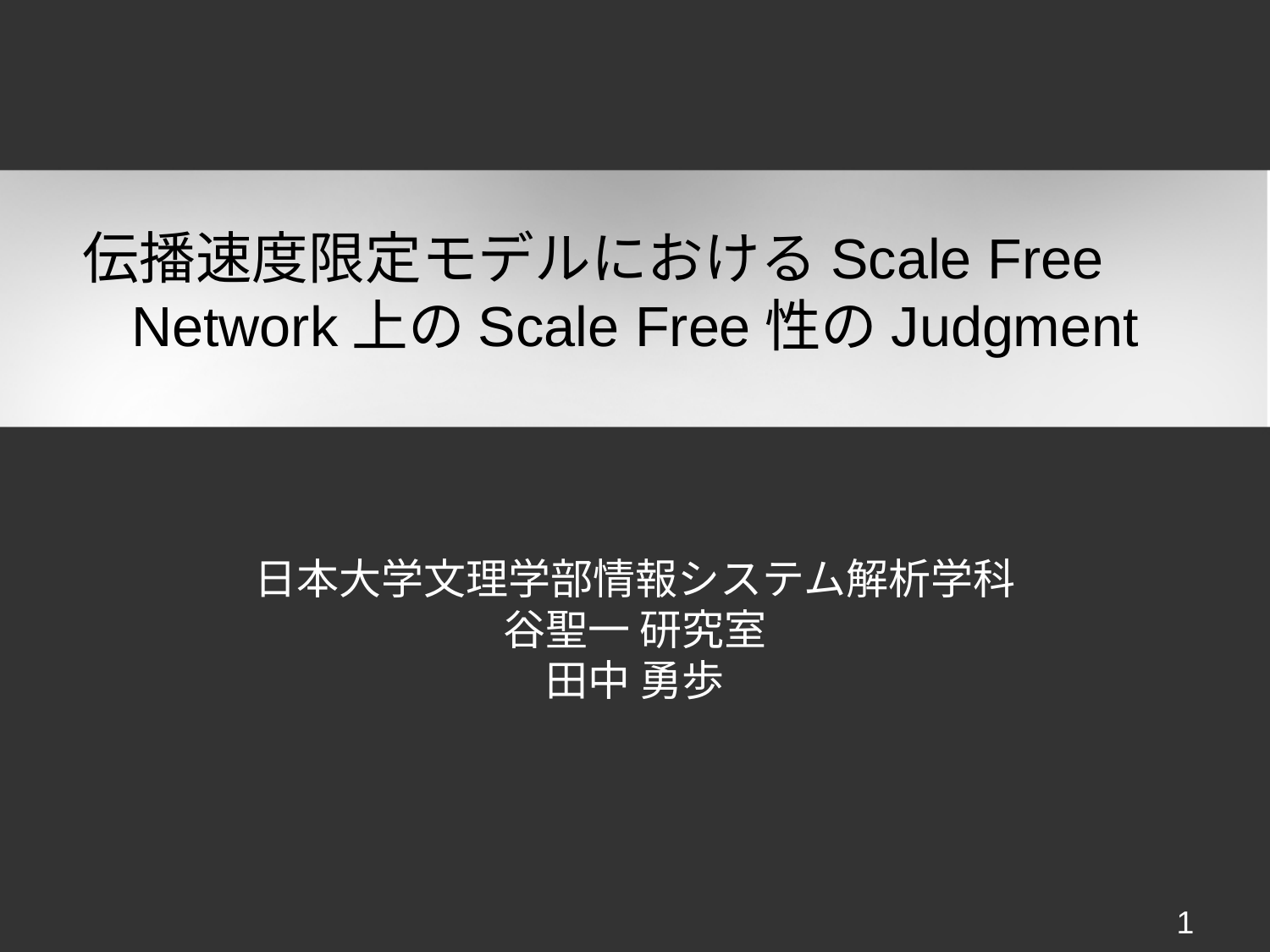

伝播速度限定モデルにおけるScale Free　Network上のScale Free性のJudgment
日本大学文理学部情報システム解析学科
谷聖一 研究室
田中 勇歩
1